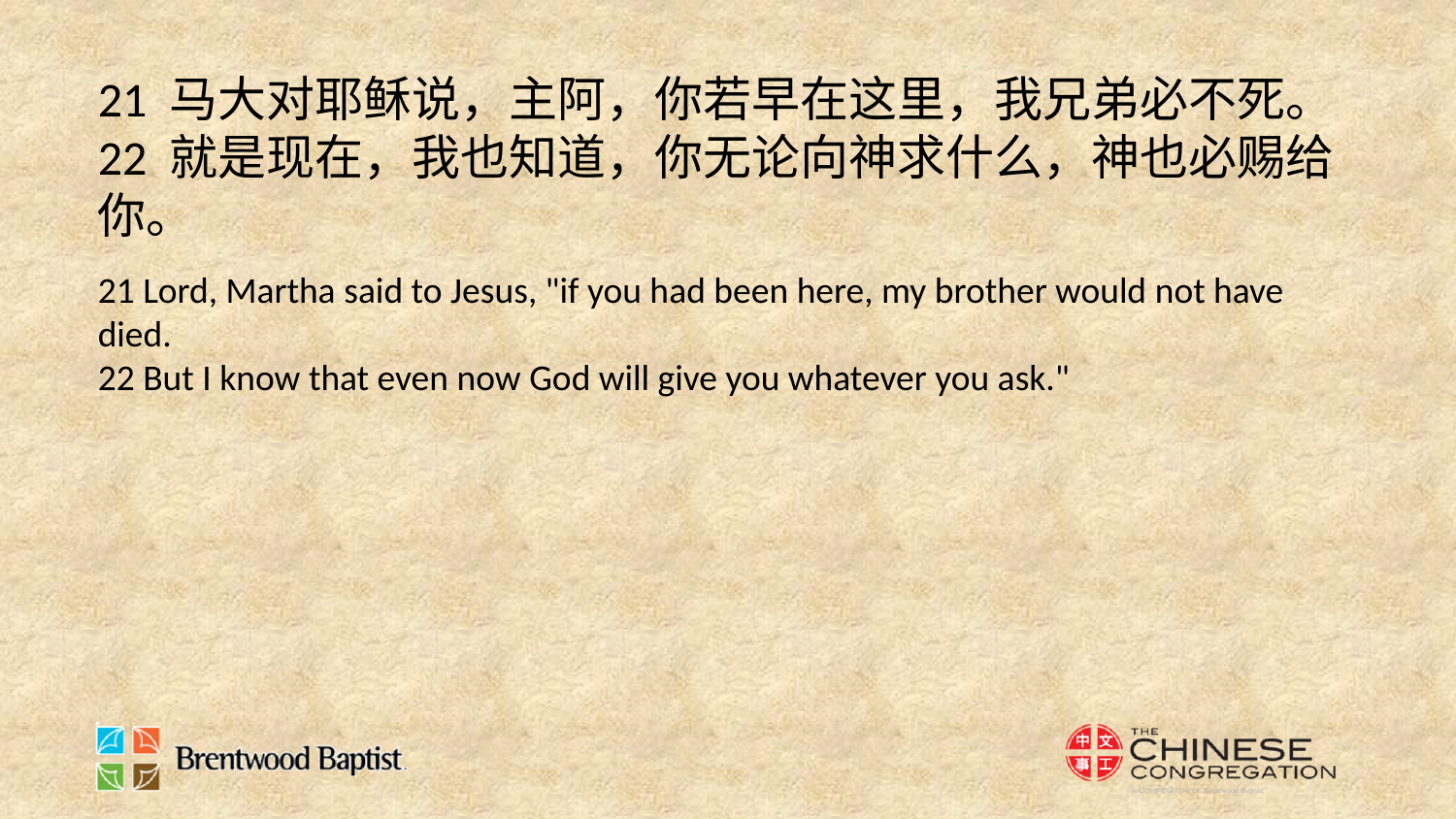

21 马大对耶稣说，主阿，你若早在这里，我兄弟必不死。
22 就是现在，我也知道，你无论向神求什么，神也必赐给你。

21 Lord, Martha said to Jesus, "if you had been here, my brother would not have died.
22 But I know that even now God will give you whatever you ask."